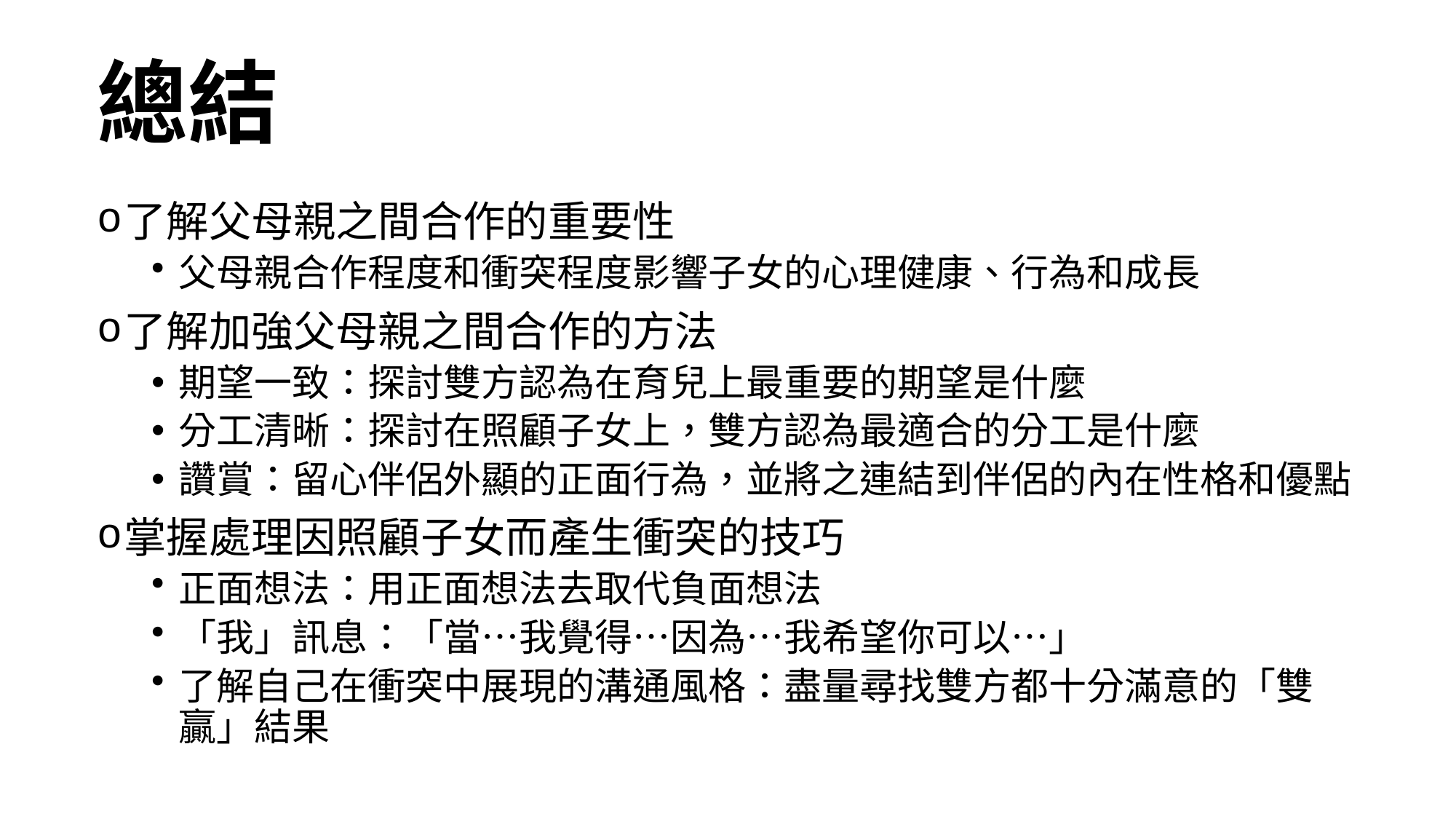

# 總結
了解父母親之間合作的重要性
父母親合作程度和衝突程度影響子女的心理健康、行為和成長
了解加強父母親之間合作的方法
期望一致：探討雙方認為在育兒上最重要的期望是什麼
分工清晰：探討在照顧子女上，雙方認為最適合的分工是什麼
讚賞：留心伴侶外顯的正面行為，並將之連結到伴侶的內在性格和優點
掌握處理因照顧子女而產生衝突的技巧
正面想法：用正面想法去取代負面想法
「我」訊息：「當…我覺得…因為…我希望你可以…」
了解自己在衝突中展現的溝通風格：盡量尋找雙方都十分滿意的「雙贏」結果